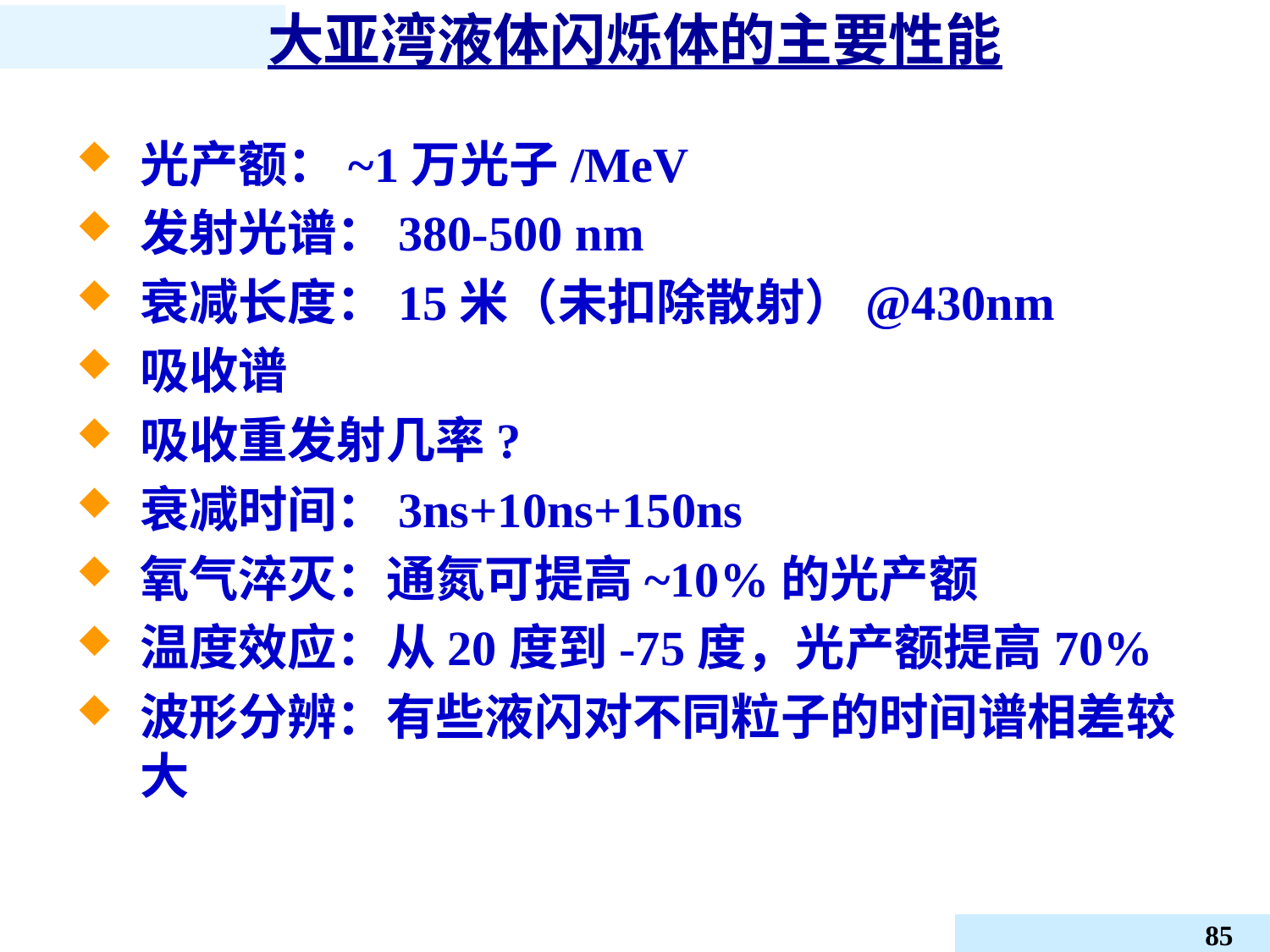

# 大亚湾液体闪烁体的主要性能
光产额：~1万光子/MeV
发射光谱：380-500 nm
衰减长度：15米（未扣除散射）@430nm
吸收谱
吸收重发射几率?
衰减时间：3ns+10ns+150ns
氧气淬灭：通氮可提高~10%的光产额
温度效应：从20度到-75度，光产额提高70%
波形分辨：有些液闪对不同粒子的时间谱相差较大